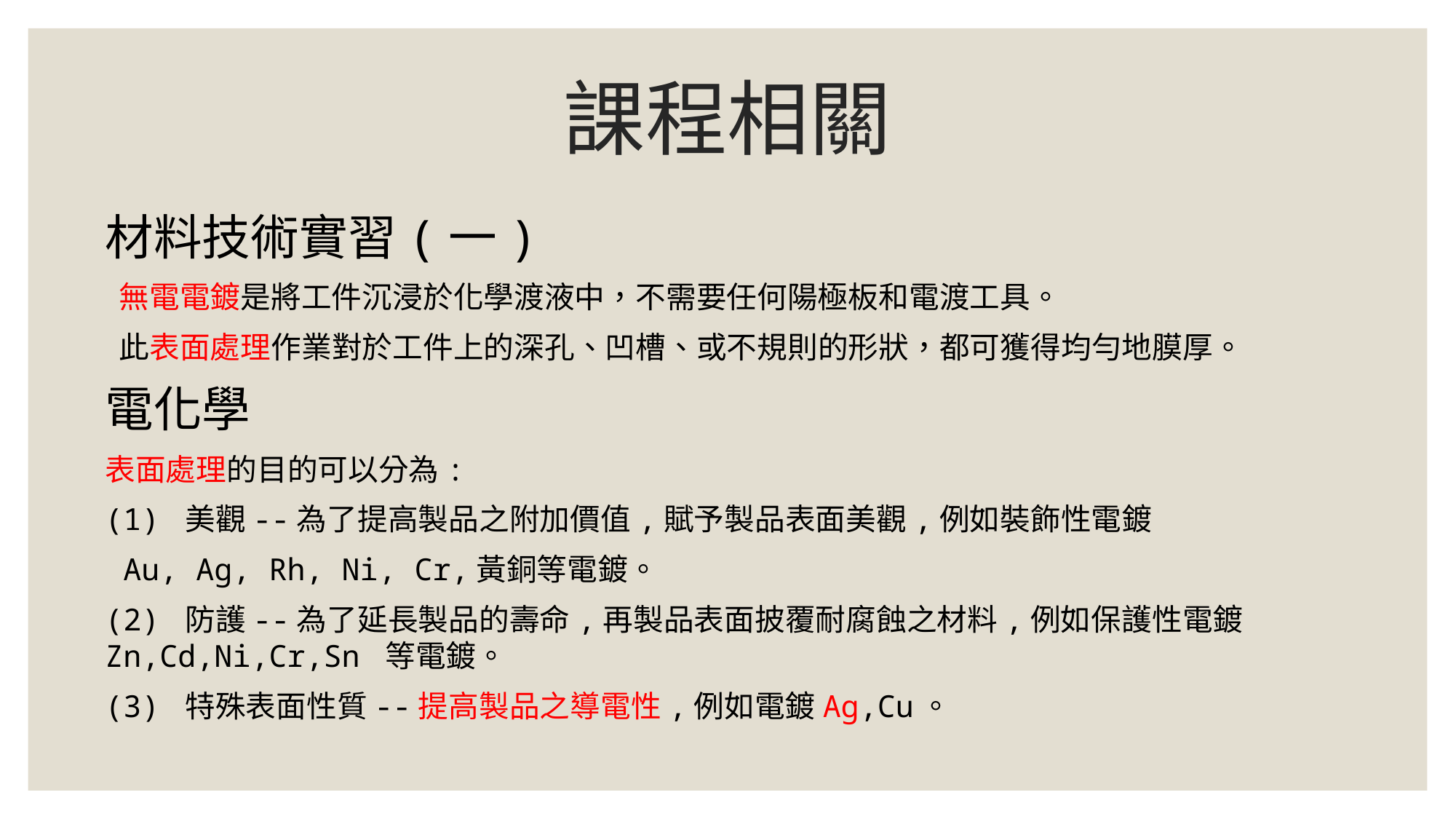

# 課程相關
材料技術實習(一)
 無電電鍍是將工件沉浸於化學渡液中，不需要任何陽極板和電渡工具。
 此表面處理作業對於工件上的深孔、凹槽、或不規則的形狀，都可獲得均勻地膜厚。
電化學
表面處理的目的可以分為:
(1) 美觀--為了提高製品之附加價值,賦予製品表面美觀,例如裝飾性電鍍
 Au, Ag, Rh, Ni, Cr,黃銅等電鍍。
(2) 防護--為了延長製品的壽命,再製品表面披覆耐腐蝕之材料,例如保護性電鍍Zn,Cd,Ni,Cr,Sn 等電鍍。
(3) 特殊表面性質--提高製品之導電性,例如電鍍Ag,Cu。